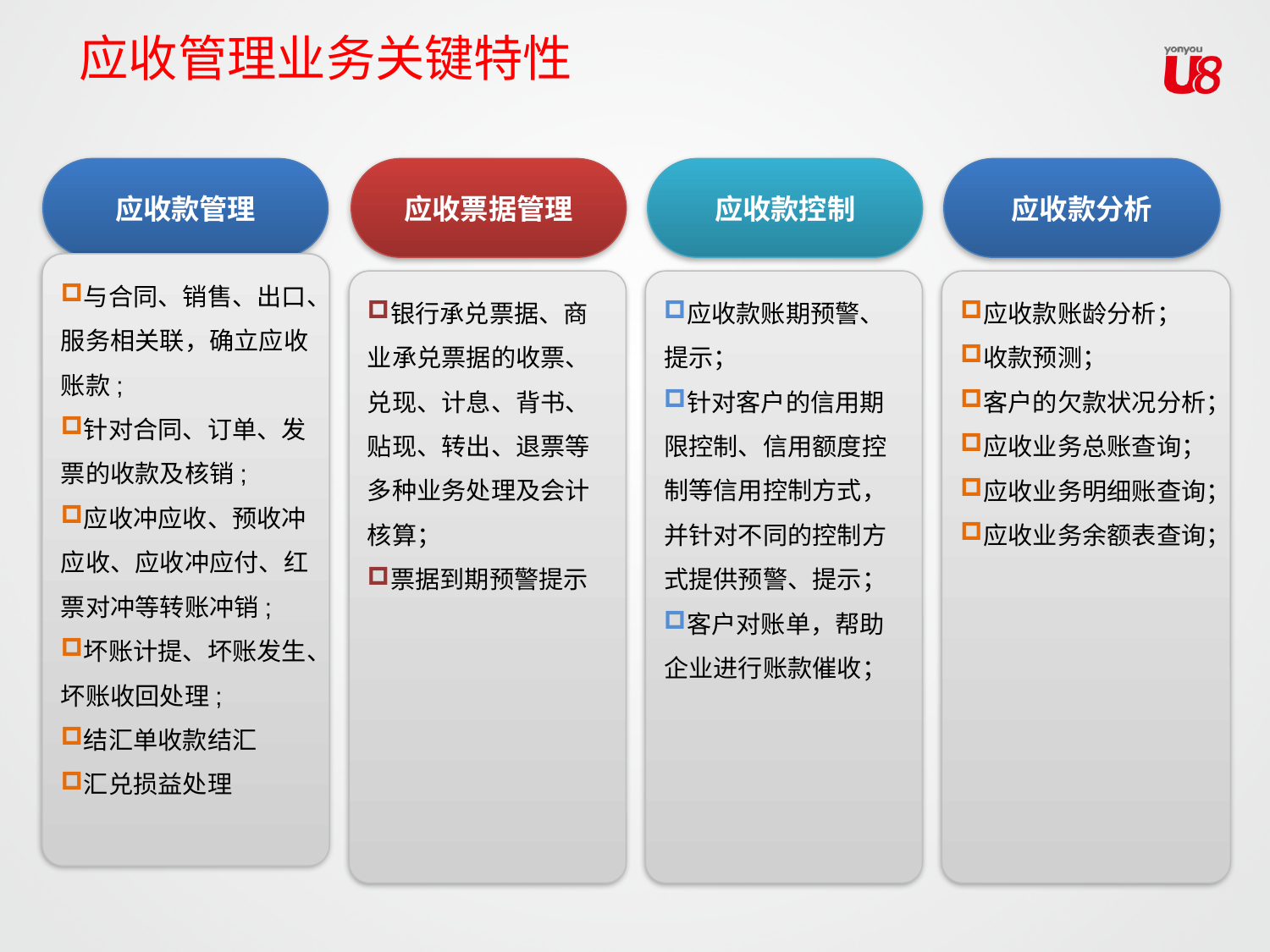

应收管理业务关键特性
应收款管理
应收票据管理
应收款控制
应收款分析
与合同、销售、出口、服务相关联，确立应收账款;
针对合同、订单、发票的收款及核销;
应收冲应收、预收冲应收、应收冲应付、红票对冲等转账冲销;
坏账计提、坏账发生、坏账收回处理;
结汇单收款结汇
汇兑损益处理
银行承兑票据、商业承兑票据的收票、兑现、计息、背书、贴现、转出、退票等多种业务处理及会计核算；
票据到期预警提示

应收款账期预警、提示；
针对客户的信用期限控制、信用额度控制等信用控制方式，并针对不同的控制方式提供预警、提示；
客户对账单，帮助企业进行账款催收；
应收款账龄分析；
收款预测；
客户的欠款状况分析；
应收业务总账查询；
应收业务明细账查询；
应收业务余额表查询；